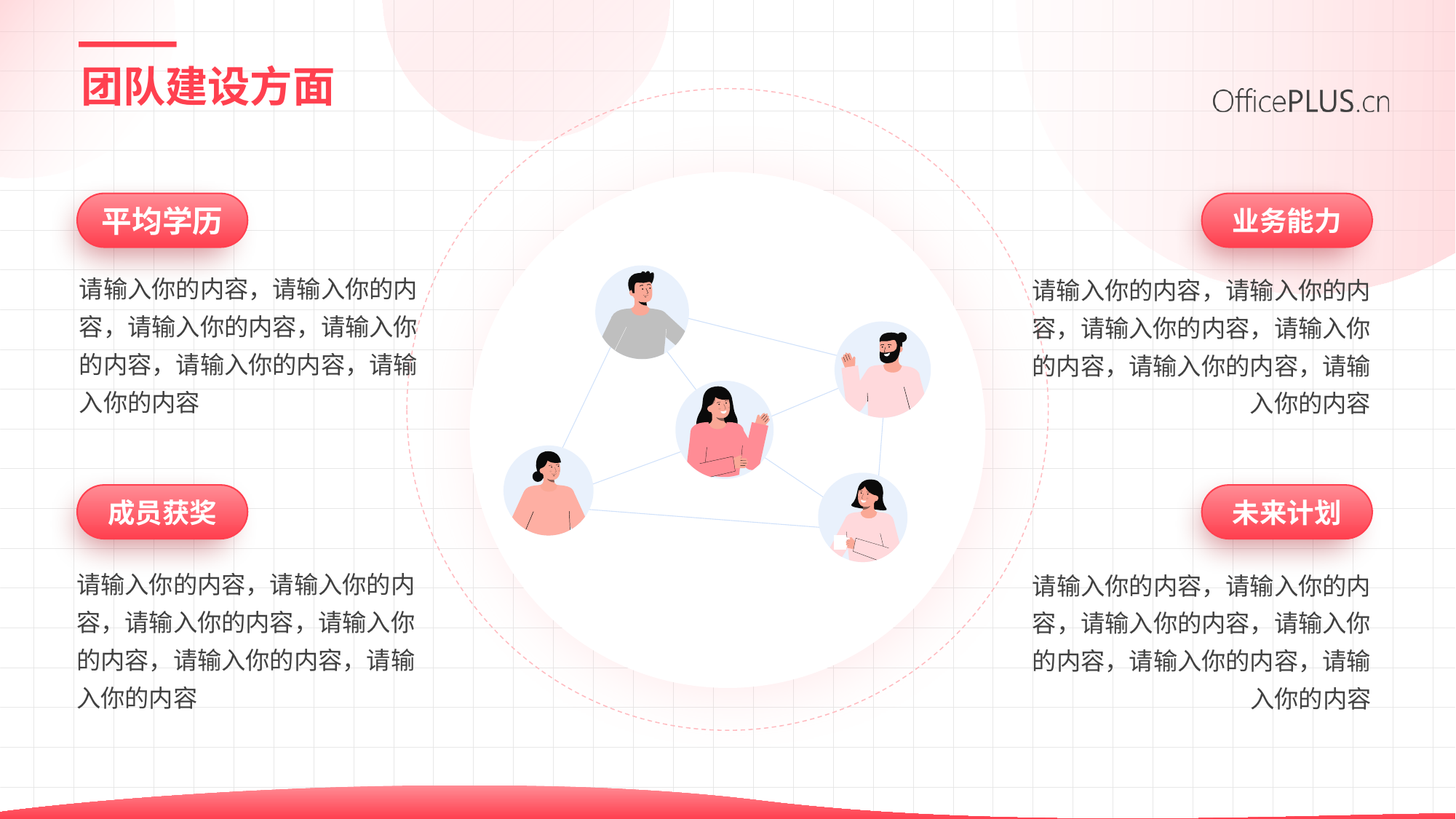

# 团队建设方面

平均学历
业务能力
请输入你的内容，请输入你的内容，请输入你的内容，请输入你的内容，请输入你的内容，请输入你的内容

请输入你的内容，请输入你的内容，请输入你的内容，请输入你的内容，请输入你的内容，请输入你的内容
成员获奖
未来计划
请输入你的内容，请输入你的内容，请输入你的内容，请输入你的内容，请输入你的内容，请输入你的内容
请输入你的内容，请输入你的内容，请输入你的内容，请输入你的内容，请输入你的内容，请输入你的内容